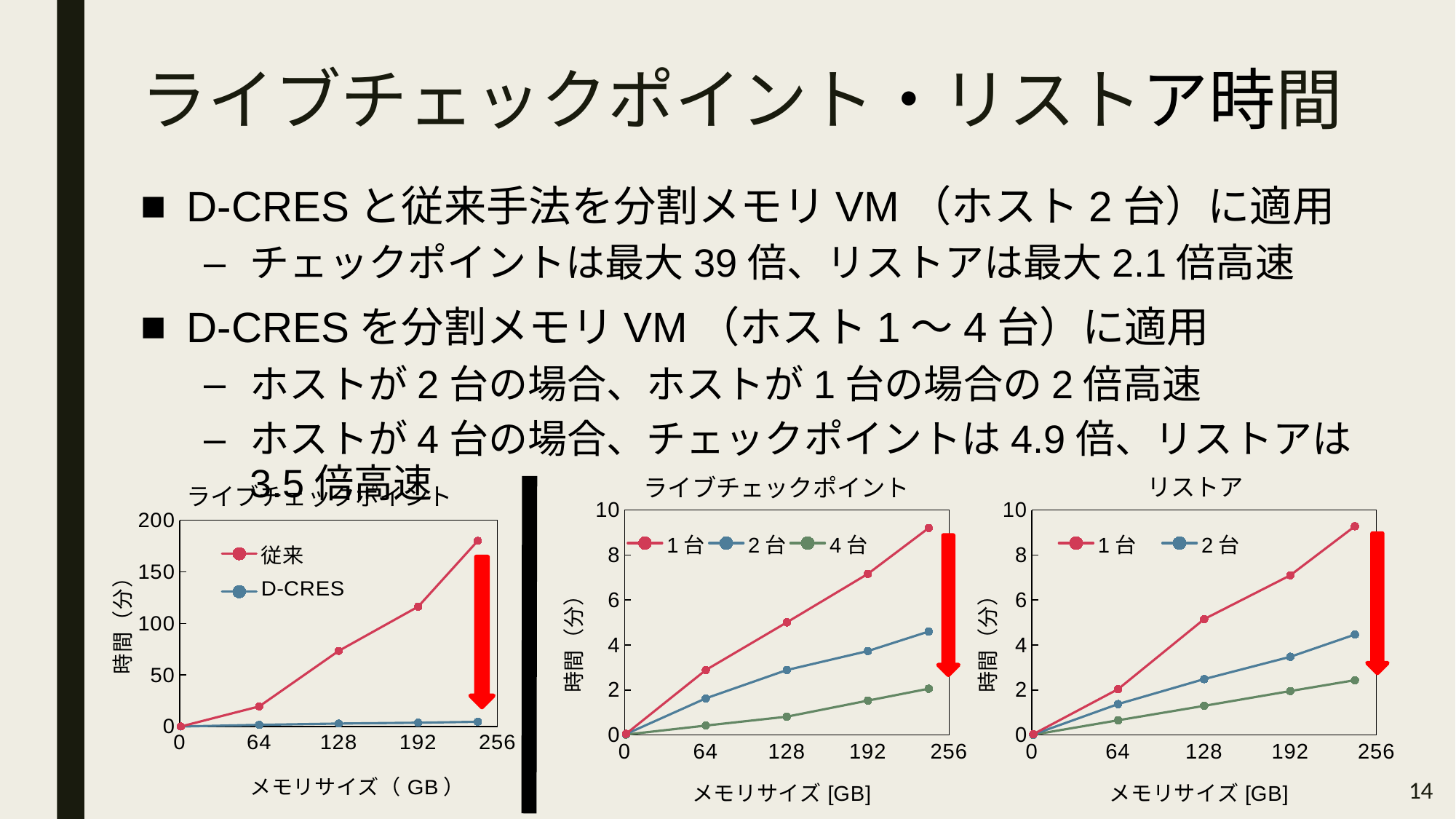

# ライブチェックポイント・リストア時間
D-CRESと従来手法を分割メモリVM（ホスト2台）に適用
チェックポイントは最大39倍、リストアは最大2.1倍高速
D-CRESを分割メモリVM（ホスト1〜4台）に適用
ホストが2台の場合、ホストが1台の場合の2倍高速
ホストが4台の場合、チェックポイントは4.9倍、リストアは3.5倍高速
リストア
ライブチェックポイント
ライブチェックポイント

### Chart

| Category |  |  |  |
|---|---|---|---|

### Chart

| Category |  |  |  |
|---|---|---|---|

### Chart

| Category |  |  |
|---|---|---|

14